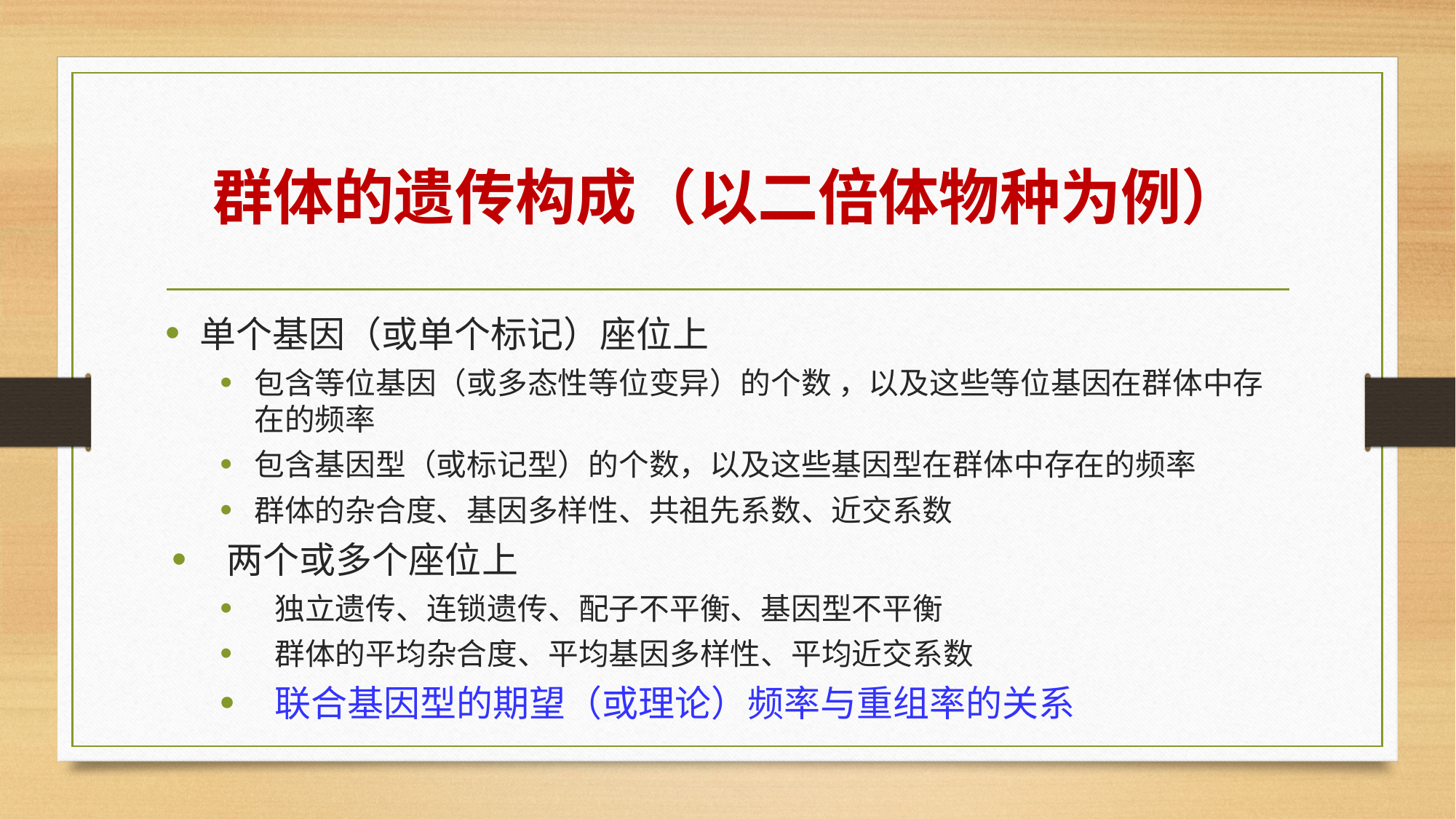

# 群体的遗传构成（以二倍体物种为例）
单个基因（或单个标记）座位上
包含等位基因（或多态性等位变异）的个数 ，以及这些等位基因在群体中存在的频率
包含基因型（或标记型）的个数，以及这些基因型在群体中存在的频率
群体的杂合度、基因多样性、共祖先系数、近交系数
两个或多个座位上
独立遗传、连锁遗传、配子不平衡、基因型不平衡
群体的平均杂合度、平均基因多样性、平均近交系数
联合基因型的期望（或理论）频率与重组率的关系